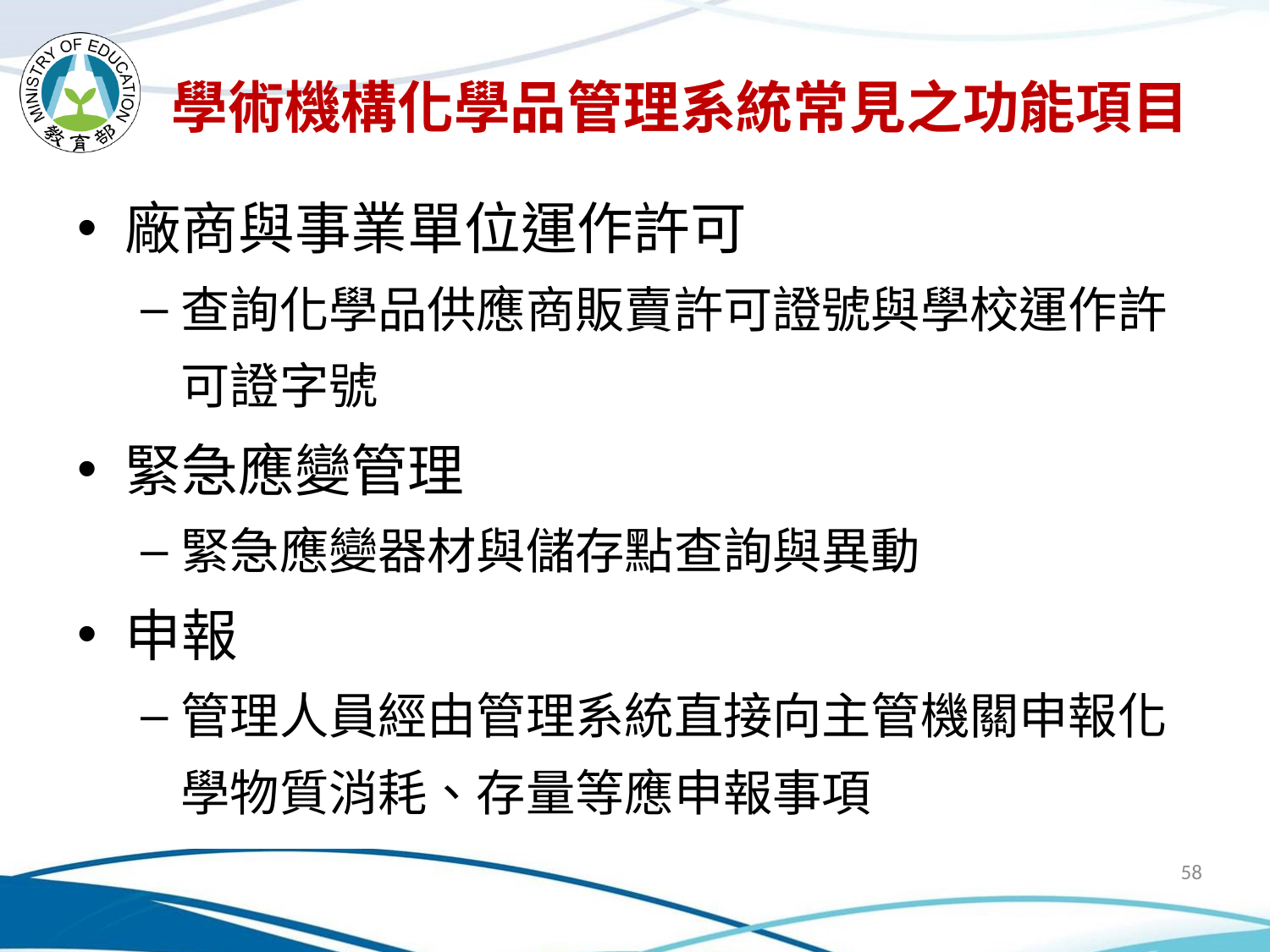

# 學術機構化學品管理系統常見之功能項目
廠商與事業單位運作許可
查詢化學品供應商販賣許可證號與學校運作許可證字號
緊急應變管理
緊急應變器材與儲存點查詢與異動
申報
管理人員經由管理系統直接向主管機關申報化學物質消耗、存量等應申報事項
58